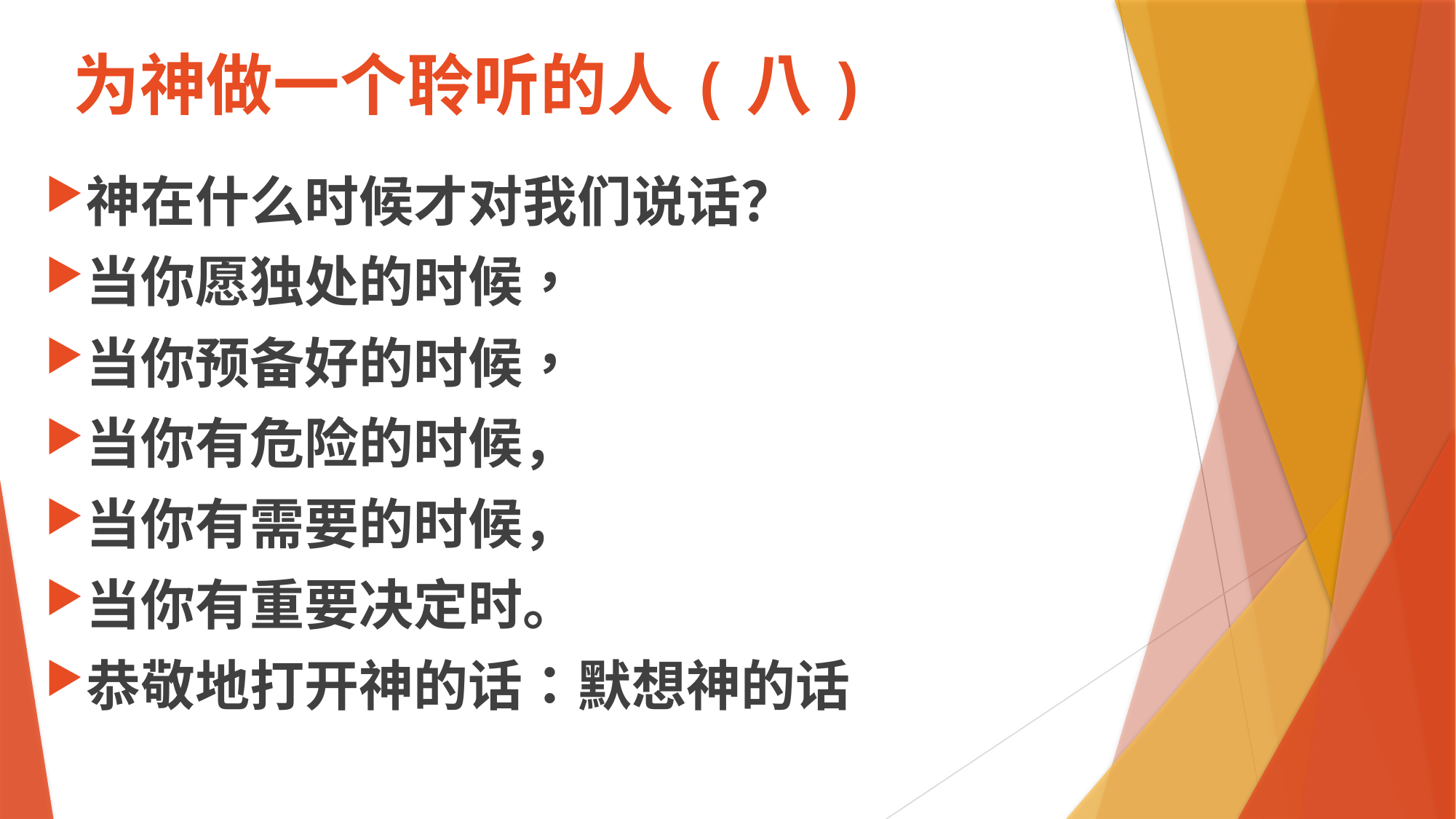

# 为神做一个聆听的人(八)
神在什么时候才对我们说话？
当你愿独处的时候，
当你预备好的时候，
当你有危险的时候，
当你有需要的时候，
当你有重要决定时。
恭敬地打开神的话：默想神的话